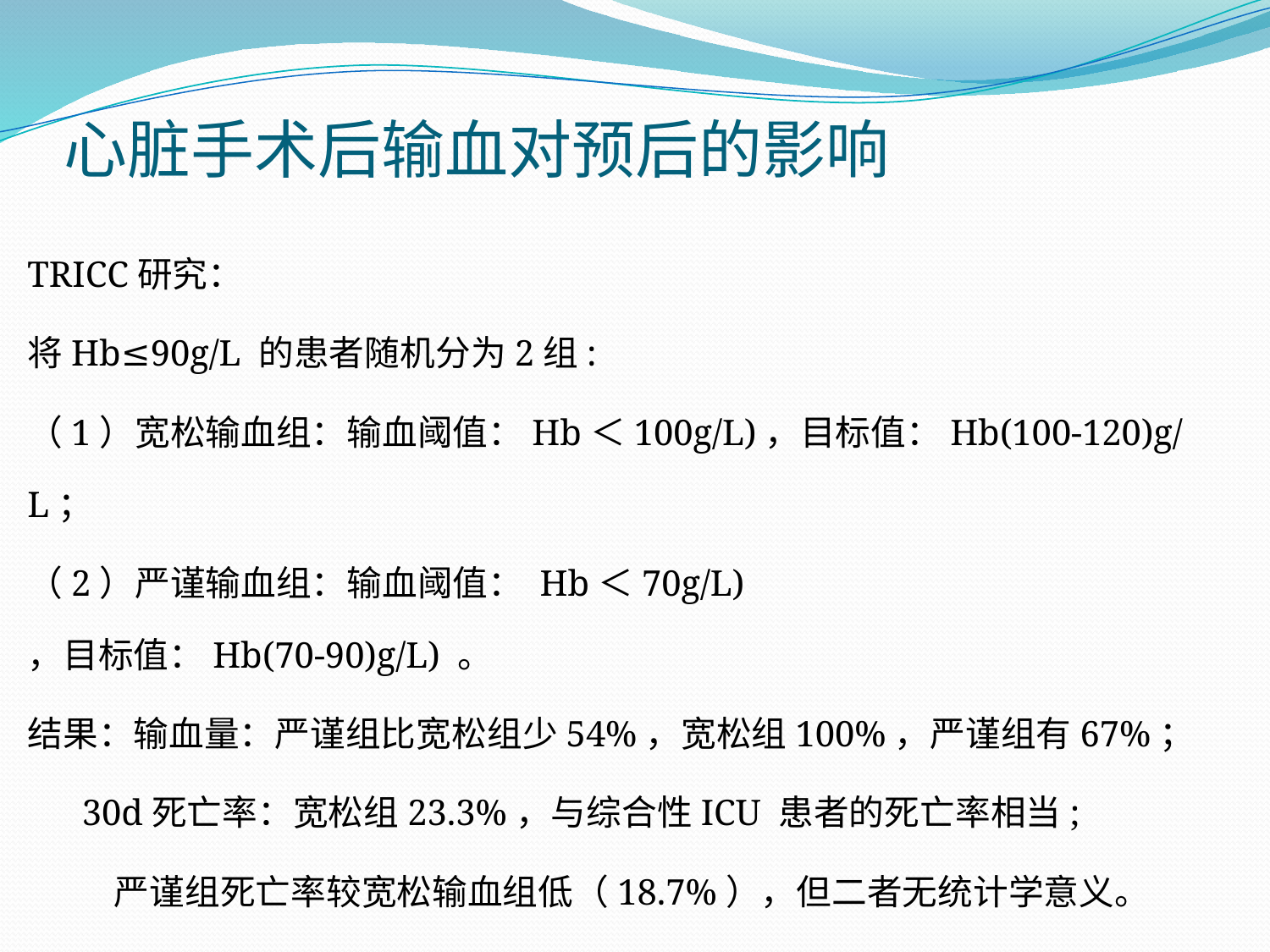

# 心脏手术后输血对预后的影响
TRICC研究：
将Hb≤90g/L 的患者随机分为2组:
（1）宽松输血组：输血阈值：Hb＜100g/L)，目标值：Hb(100-120)g/L；
（2）严谨输血组：输血阈值： Hb＜70g/L) ，目标值：Hb(70-90)g/L) 。
结果：输血量：严谨组比宽松组少54%，宽松组100%，严谨组有67%；
      30d死亡率：宽松组23.3%，与综合性ICU 患者的死亡率相当;
          严谨组死亡率较宽松输血组低（18.7%），但二者无统计学意义。
       器官衰竭新发生率：严谨输低(7.77% 和11.4%) 。